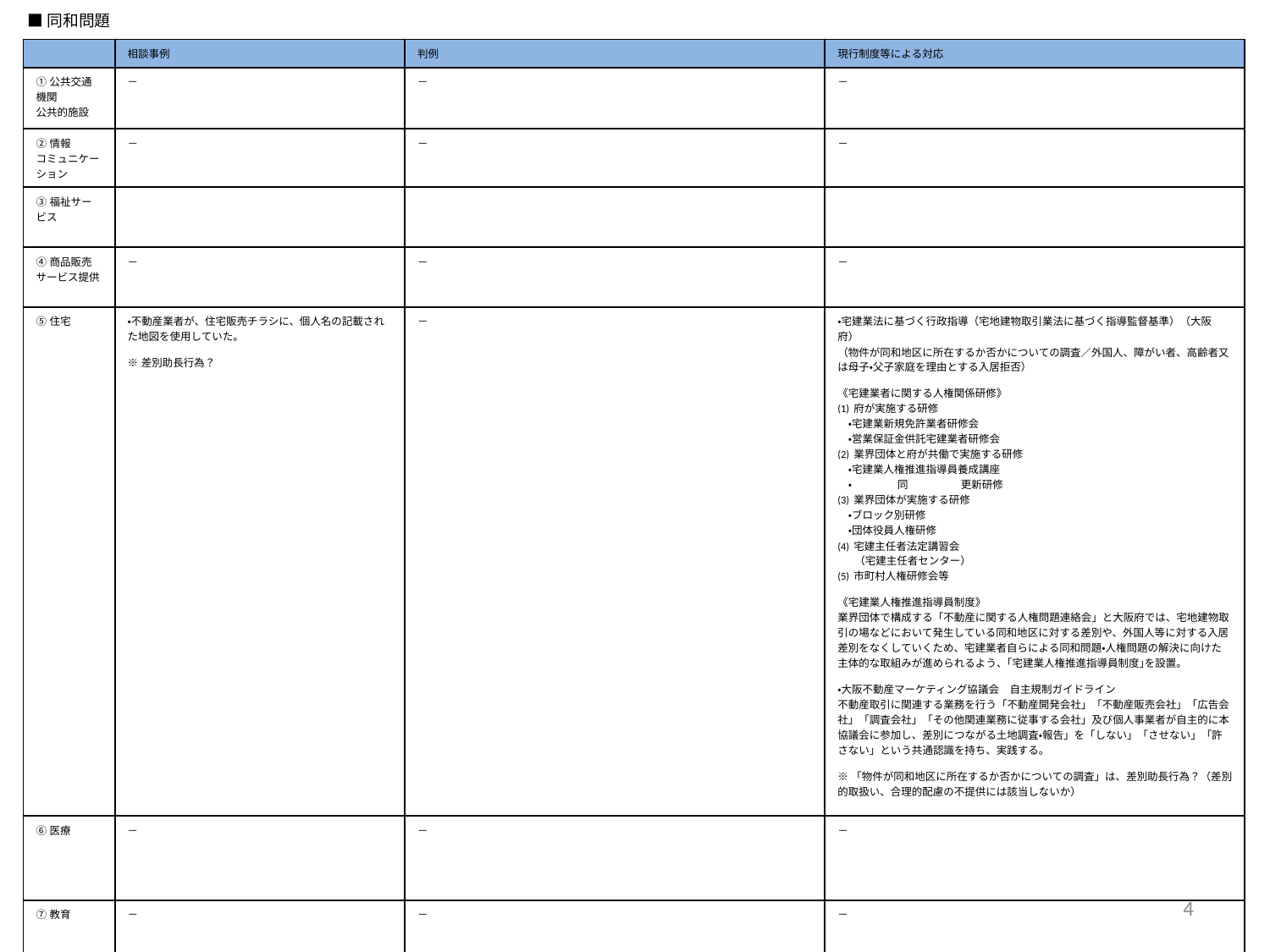

■同和問題
|  | 相談事例 | 判例 | 現行制度等による対応 |
| --- | --- | --- | --- |
| ①公共交通機関 公共的施設 | － | － | － |
| ②情報 コミュニケーション | － | － | － |
| ③福祉サービス |  |  |  |
| ④商品販売 サービス提供 | － | － | － |
| ⑤住宅 | ・不動産業者が、住宅販売チラシに、個人名の記載された地図を使用していた。 ※差別助長行為？ | － | ・宅建業法に基づく行政指導（宅地建物取引業法に基づく指導監督基準）（大阪府） （物件が同和地区に所在するか否かについての調査／外国人、障がい者、高齢者又は母子・父子家庭を理由とする入居拒否） 《宅建業者に関する人権関係研修》 (1) 府が実施する研修　　 　・宅建業新規免許業者研修会　　　　　　　　　 　・営業保証金供託宅建業者研修会 (2) 業界団体と府が共働で実施する研修　 　・宅建業人権推進指導員養成講座 　・　　 　同　　　 更新研修 (3) 業界団体が実施する研修 　・ブロック別研修　　 　・団体役員人権研修 (4) 宅建主任者法定講習会 （宅建主任者センター） (5) 市町村人権研修会等 《宅建業人権推進指導員制度》 業界団体で構成する「不動産に関する人権問題連絡会」と大阪府では、宅地建物取引の場などにおいて発生している同和地区に対する差別や、外国人等に対する入居差別をなくしていくため、宅建業者自らによる同和問題・人権問題の解決に向けた主体的な取組みが進められるよう、｢宅建業人権推進指導員制度｣を設置。 ・大阪不動産マーケティング協議会　自主規制ガイドライン 不動産取引に関連する業務を行う「不動産開発会社」「不動産販売会社」「広告会社」「調査会社」「その他関連業務に従事する会社」及び個人事業者が自主的に本協議会に参加し、差別につながる土地調査・報告」を「しない」「させない」「許さない」という共通認識を持ち、実践する。 ※「物件が同和地区に所在するか否かについての調査」は、差別助長行為？（差別的取扱い、合理的配慮の不提供には該当しないか） |
| ⑥医療 | － | － | － |
| ⑦教育 | － | － | － |
4